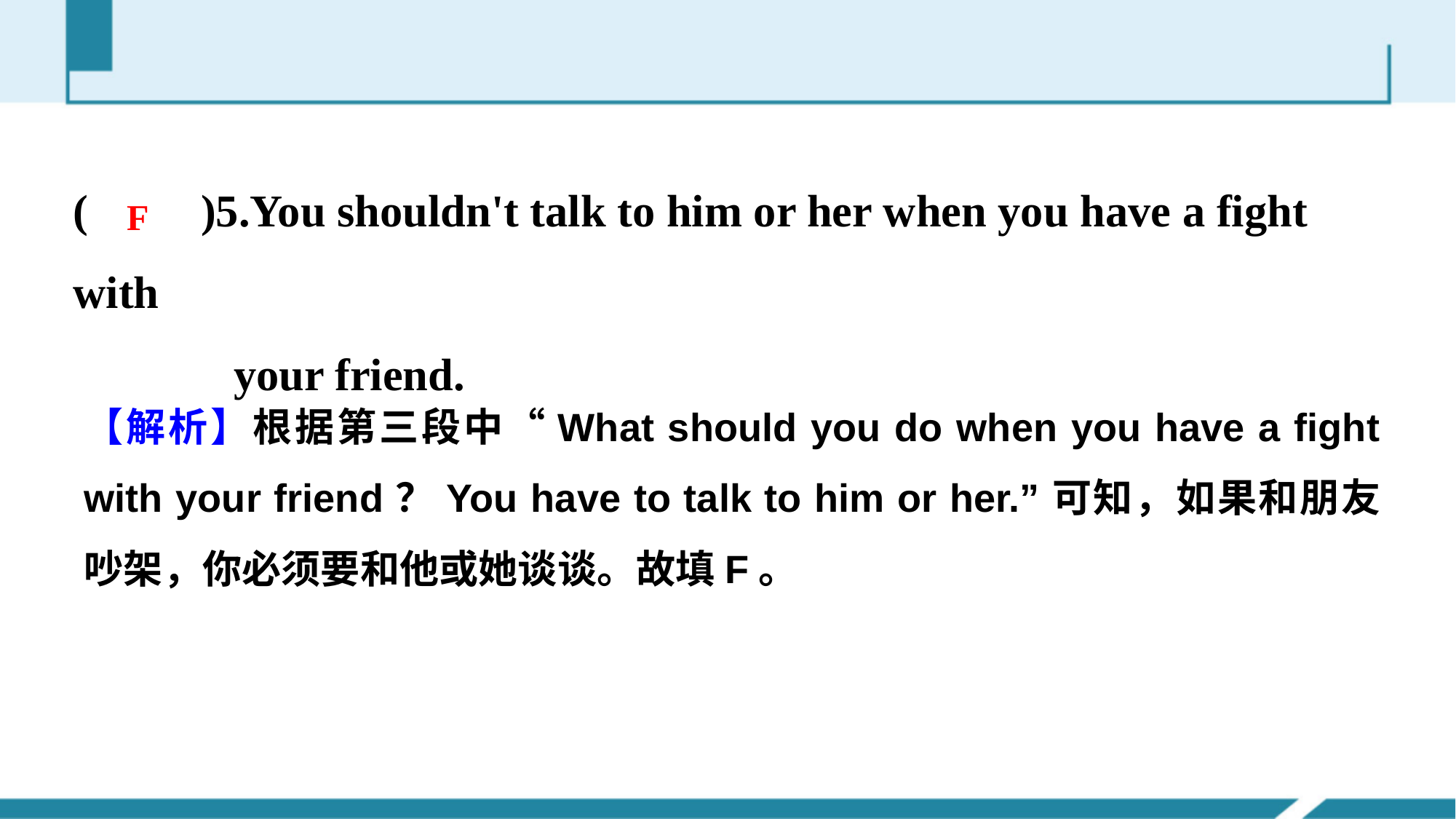

(　　)5.You shouldn't talk to him or her when you have a fight with
              your friend.
F
【解析】根据第三段中“What should you do when you have a fight with your friend？You have to talk to him or her.”可知，如果和朋友吵架，你必须要和他或她谈谈。故填F。